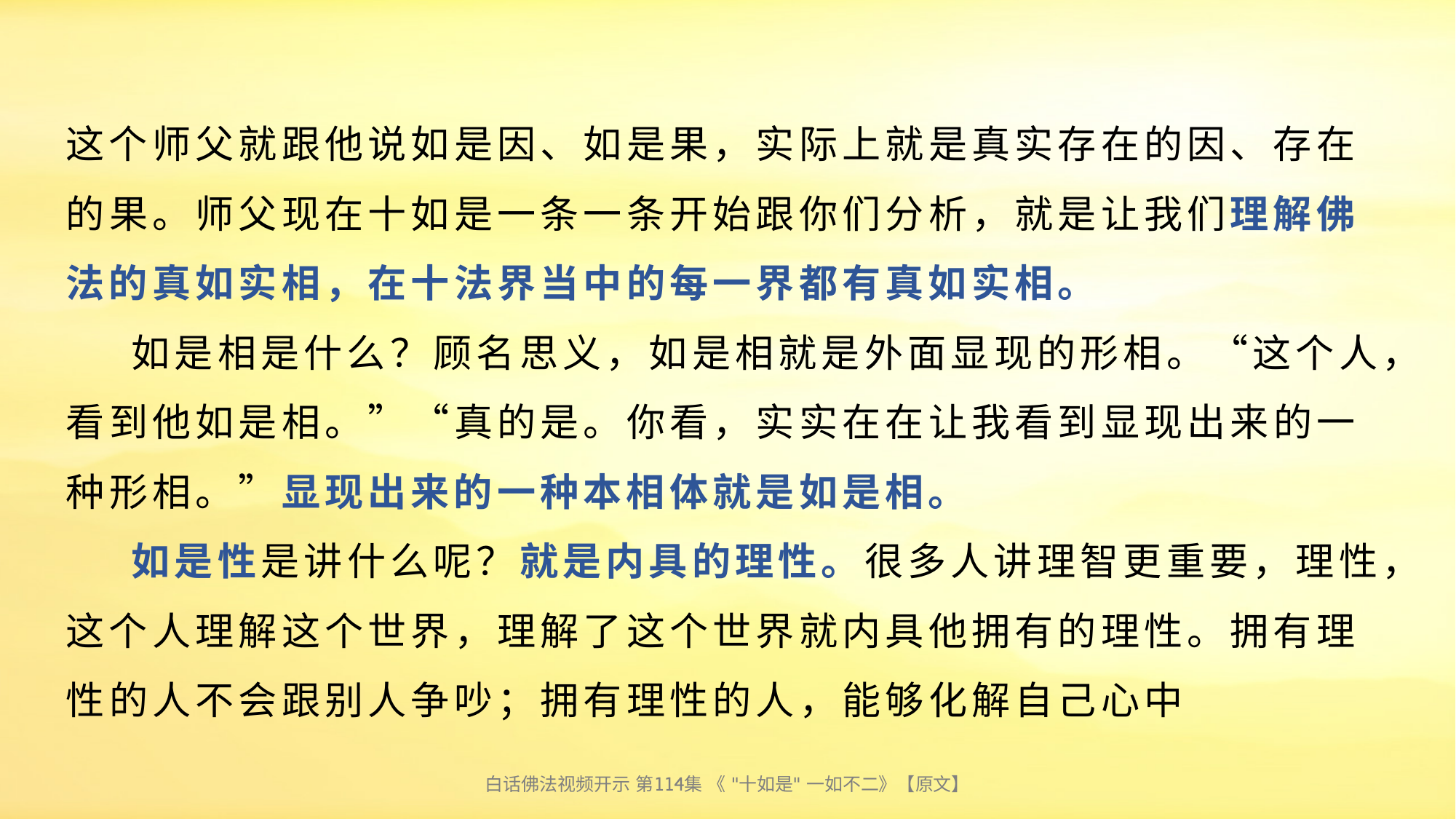

# 这个师父就跟他说如是因、如是果，实际上就是真实存在的因、存在的果。师父现在十如是一条一条开始跟你们分析，就是让我们理解佛法的真如实相，在十法界当中的每一界都有真如实相。 如是相是什么？顾名思义，如是相就是外面显现的形相。“这个人，看到他如是相。”“真的是。你看，实实在在让我看到显现出来的一种形相。”显现出来的一种本相体就是如是相。 如是性是讲什么呢？就是内具的理性。很多人讲理智更重要，理性，这个人理解这个世界，理解了这个世界就内具他拥有的理性。拥有理性的人不会跟别人争吵；拥有理性的人，能够化解自己心中
白话佛法视频开示 第114集 《 "十如是" 一如不二》【原文】